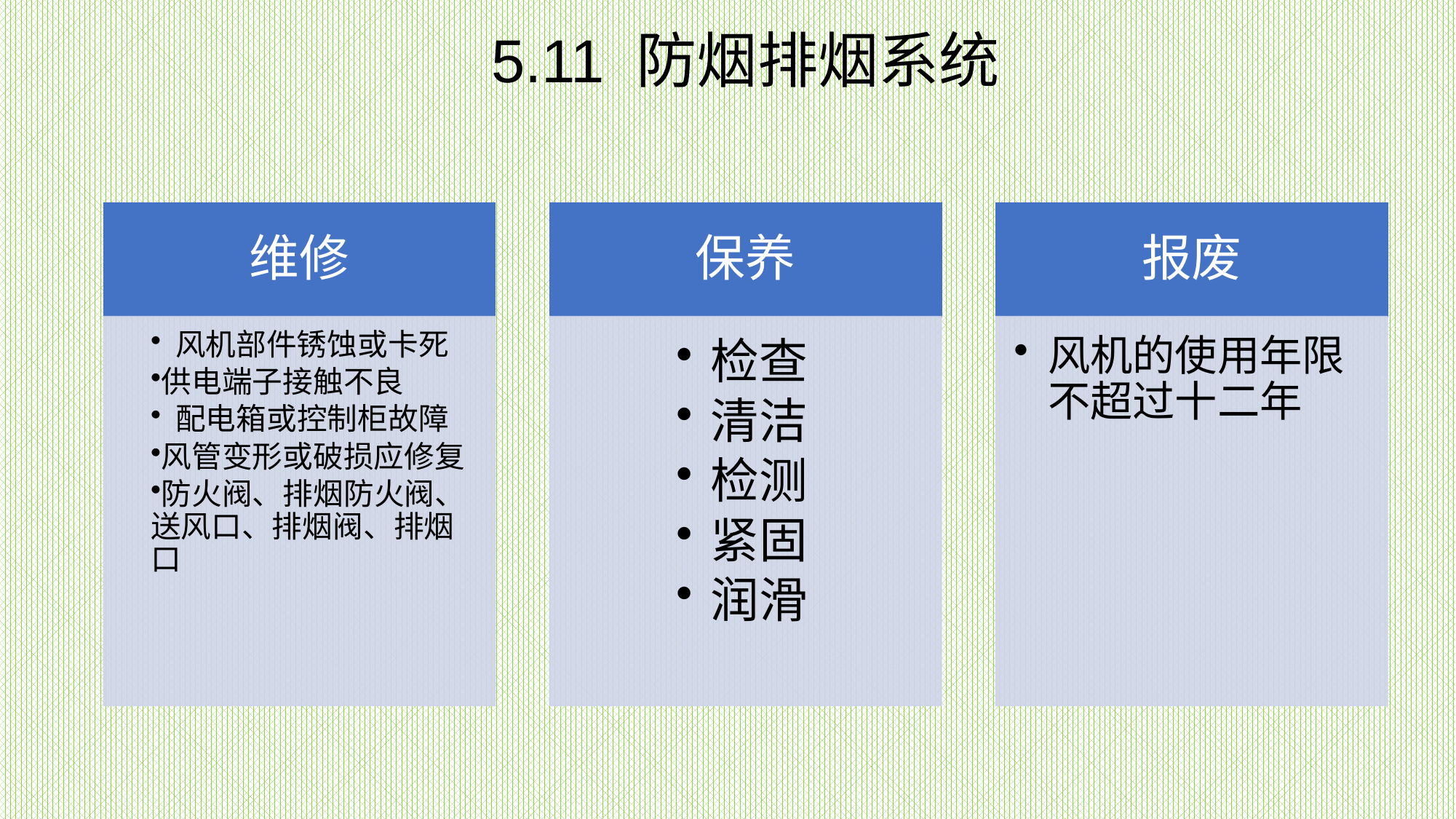

5.11 防烟排烟系统
维修
 风机部件锈蚀或卡死
供电端子接触不良
 配电箱或控制柜故障
风管变形或破损应修复
防火阀、排烟防火阀、送风口、排烟阀、排烟口
保养
检查
清洁
检测
紧固
润滑
报废
风机的使用年限不超过十二年